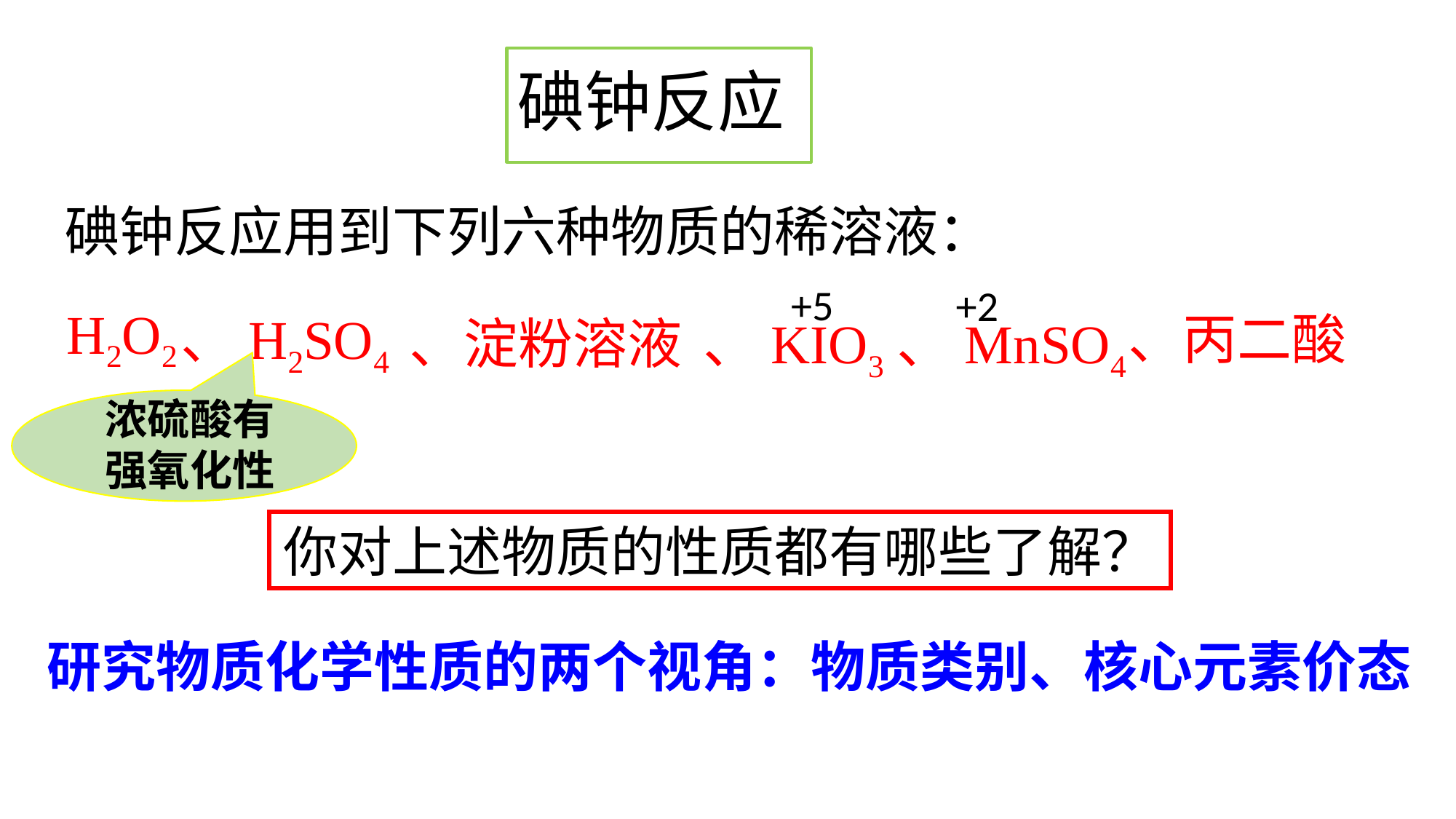

# 碘钟反应
碘钟反应用到下列六种物质的稀溶液：
+5
+2
H2O2
、H2SO4
、丙二酸
、MnSO4
、淀粉溶液
、KIO3
浓硫酸有强氧化性

你对上述物质的性质都有哪些了解？
研究物质化学性质的两个视角：物质类别、核心元素价态